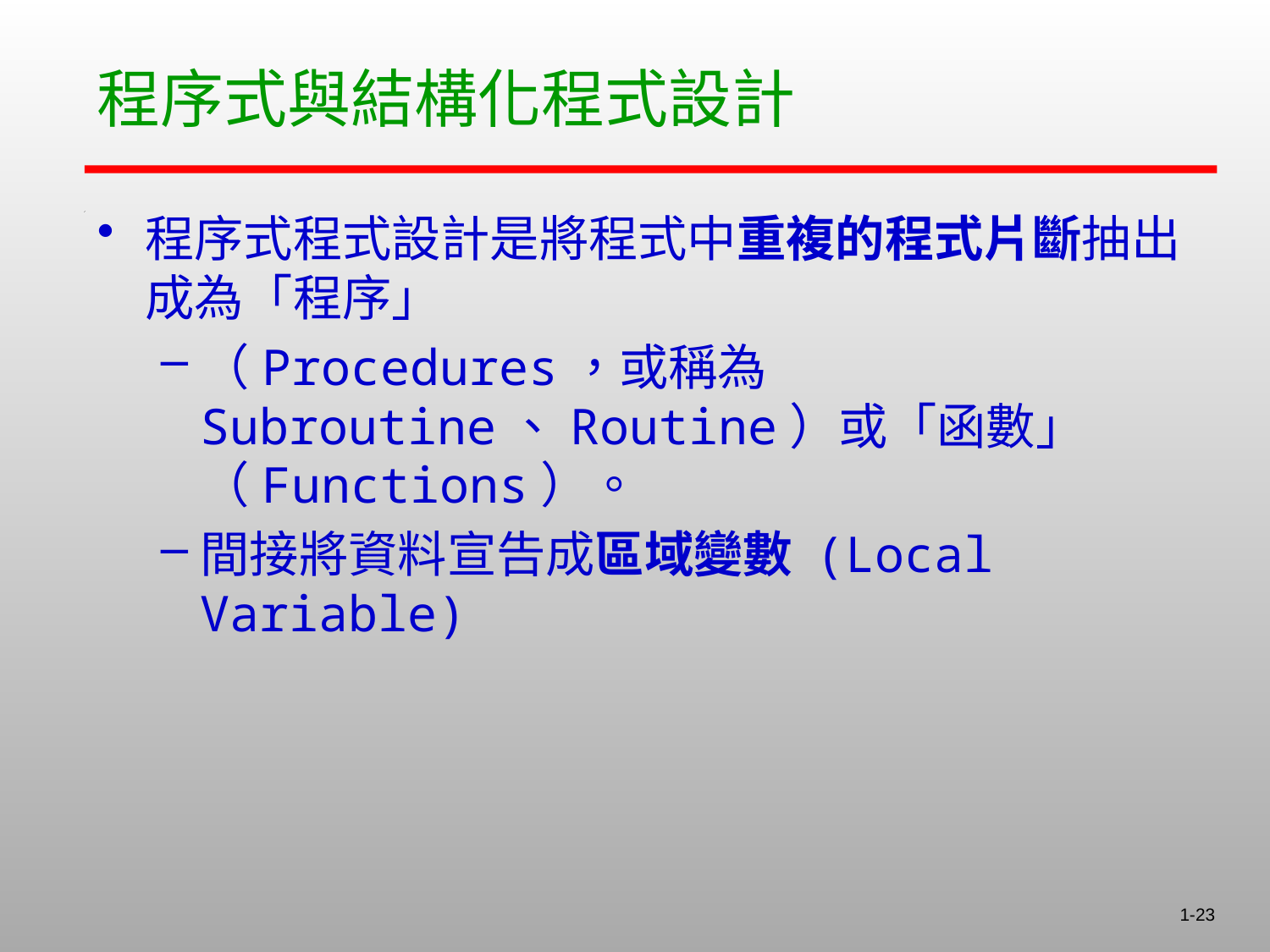

# 程序式與結構化程式設計
程序式程式設計是將程式中重複的程式片斷抽出成為「程序」
（Procedures，或稱為Subroutine、Routine）或「函數」（Functions）。
間接將資料宣告成區域變數 (Local Variable)
1-23